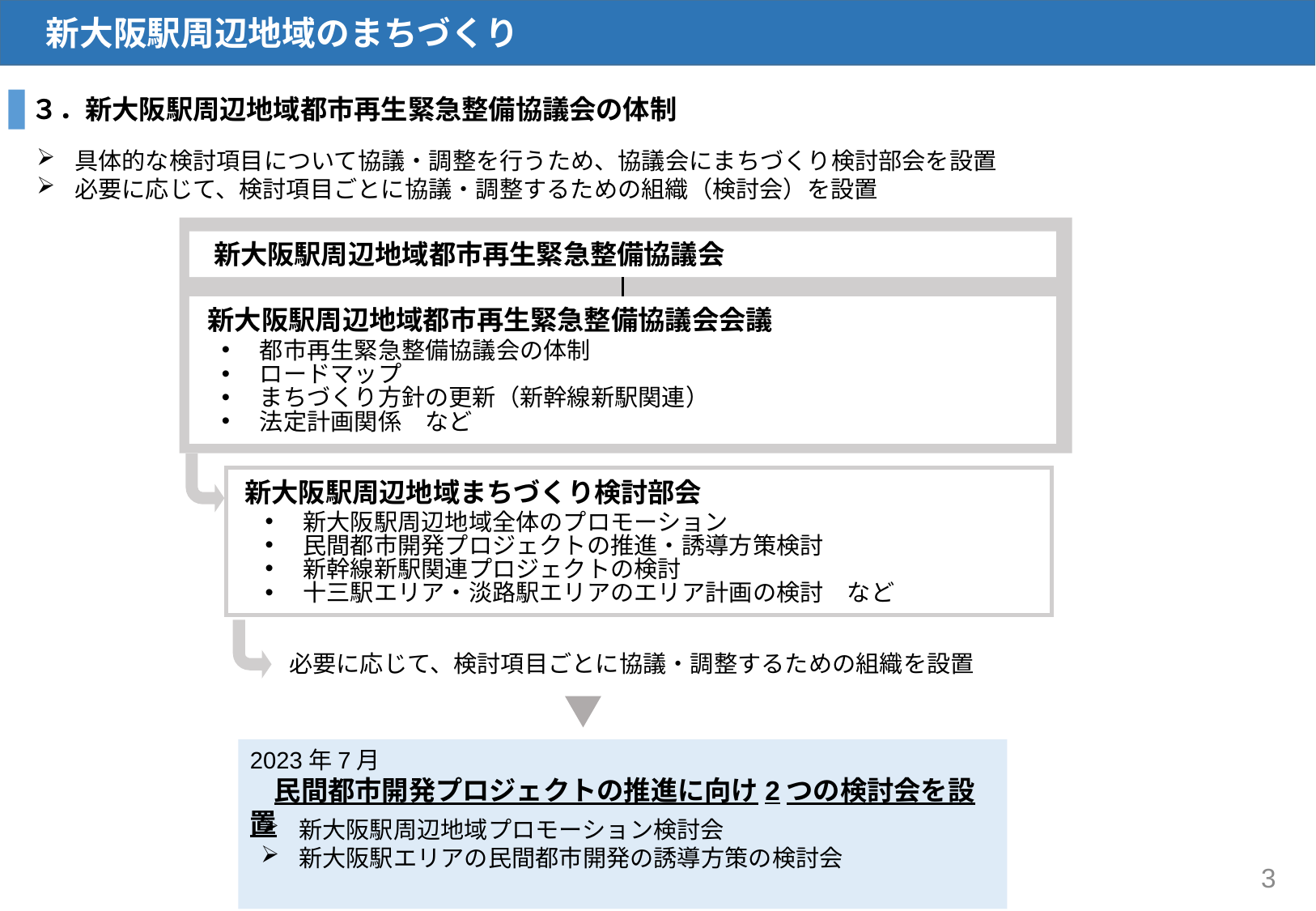

３．新大阪駅周辺地域都市再生緊急整備協議会の体制

具体的な検討項目について協議・調整を行うため、協議会にまちづくり検討部会を設置
必要に応じて、検討項目ごとに協議・調整するための組織（検討会）を設置

 新大阪駅周辺地域都市再生緊急整備協議会

新大阪駅周辺地域都市再生緊急整備協議会会議
都市再生緊急整備協議会の体制
ロードマップ
まちづくり方針の更新（新幹線新駅関連）
法定計画関係　など

新大阪駅周辺地域まちづくり検討部会
新大阪駅周辺地域全体のプロモーション
民間都市開発プロジェクトの推進・誘導方策検討
新幹線新駅関連プロジェクトの検討
十三駅エリア・淡路駅エリアのエリア計画の検討　など

必要に応じて、検討項目ごとに協議・調整するための組織を設置

2023年7月
民間都市開発プロジェクトの推進に向け2つの検討会を設置

新大阪駅周辺地域プロモーション検討会
新大阪駅エリアの民間都市開発の誘導方策の検討会
3